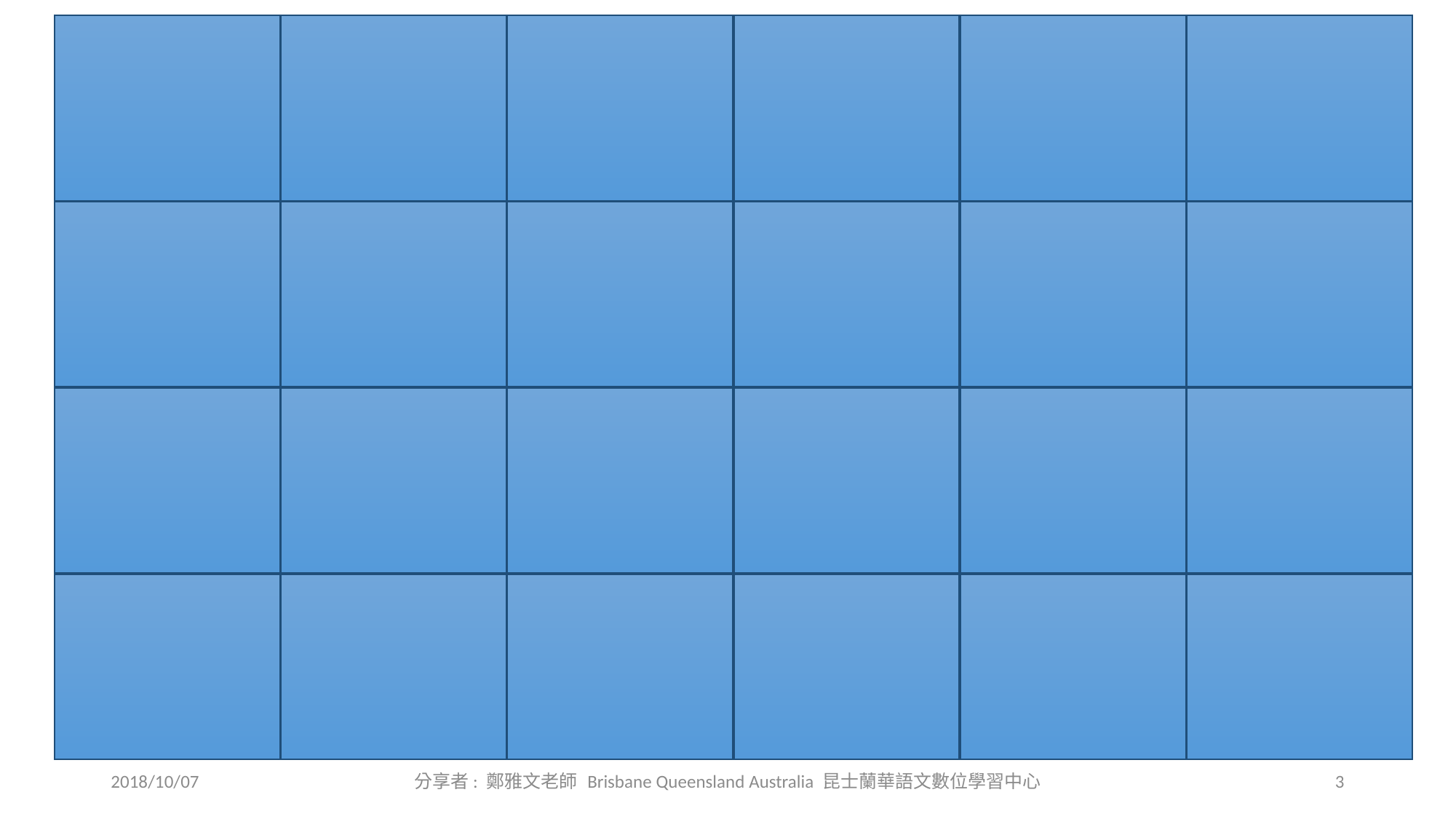

| 10am | 2:30pm | 11am | 11:01am | 12 pm | 3:15 pm |
| --- | --- | --- | --- | --- | --- |
| 2:00 pm | 8:30 AM | 6:55 pm | 4:45 pm | 7:12 AM | 9:05 AM |
| ¥0.5 | ¥2 | ¥100 | ¥40 | ¥501 | ¥0.5 |
| ¥24.99 | ¥28.99 | ¥1000 | ¥2.55 | ¥4.8 | ¥63 |

2018/10/07
分享者: 鄭雅文老師 Brisbane Queensland Australia 昆士蘭華語文數位學習中心
3